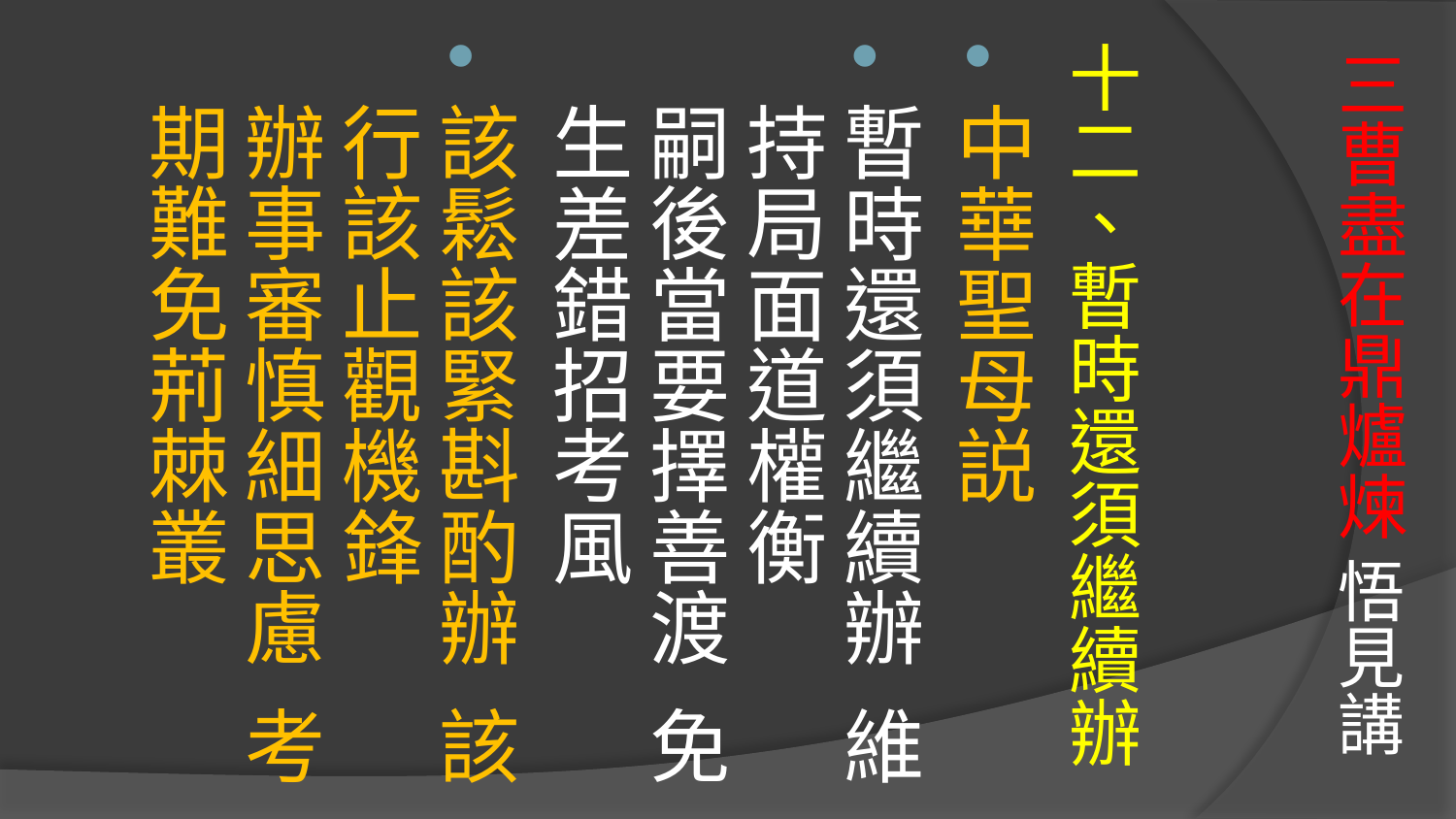

# 三曹盡在鼎爐煉 悟見講
十二、暫時還須繼續辦
中華聖母説
暫時還須繼續辦  維持局面道權衡
嗣後當要擇善渡  免生差錯招考風
該鬆該緊斟酌辦  該行該止觀機鋒
辦事審慎細思慮  考期難免荊棘叢